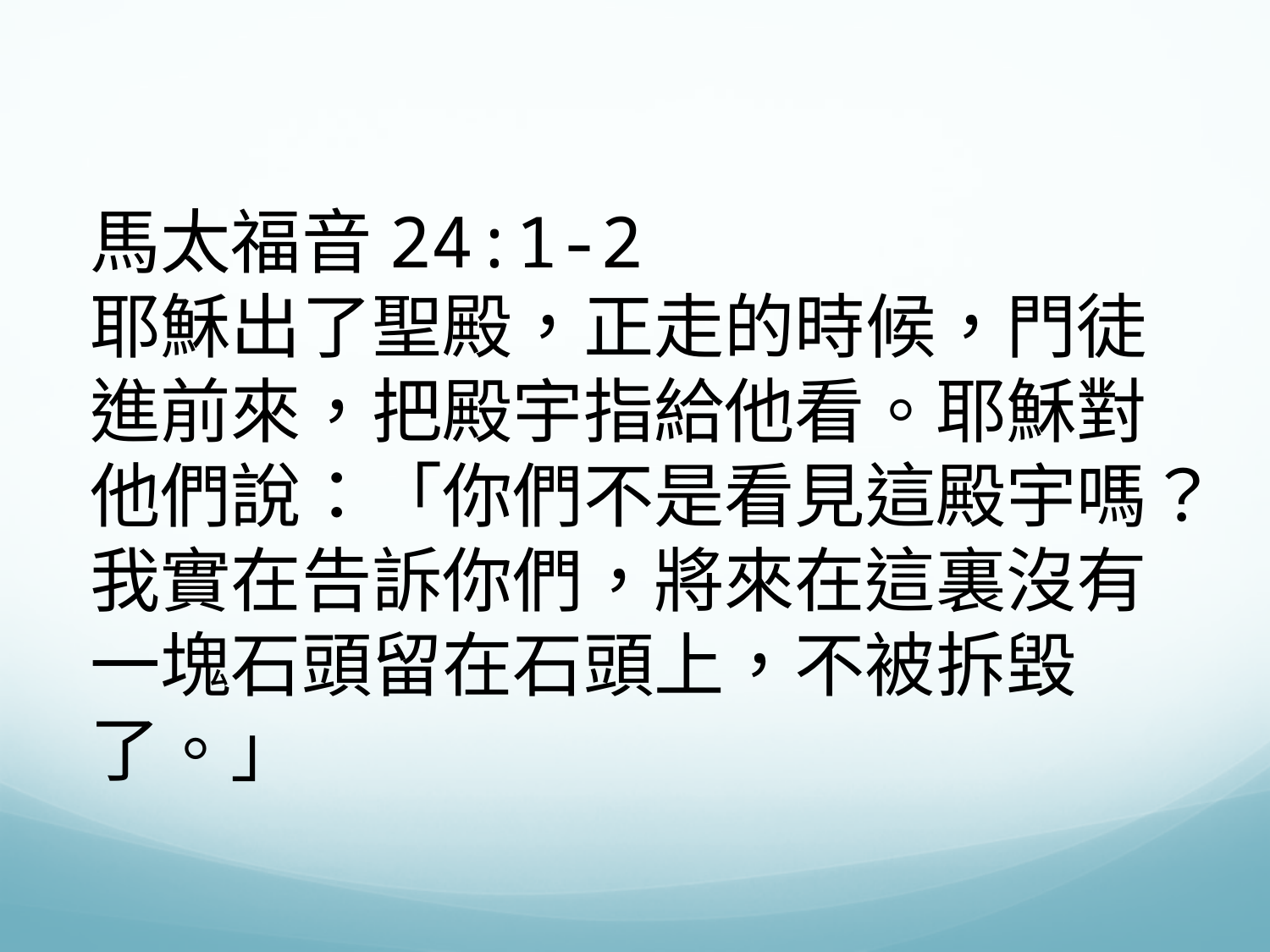

馬太福音24:1-2
耶穌出了聖殿，正走的時候，門徒進前來，把殿宇指給他看。耶穌對他們說：「你們不是看見這殿宇嗎？我實在告訴你們，將來在這裏沒有一塊石頭留在石頭上，不被拆毀了。」